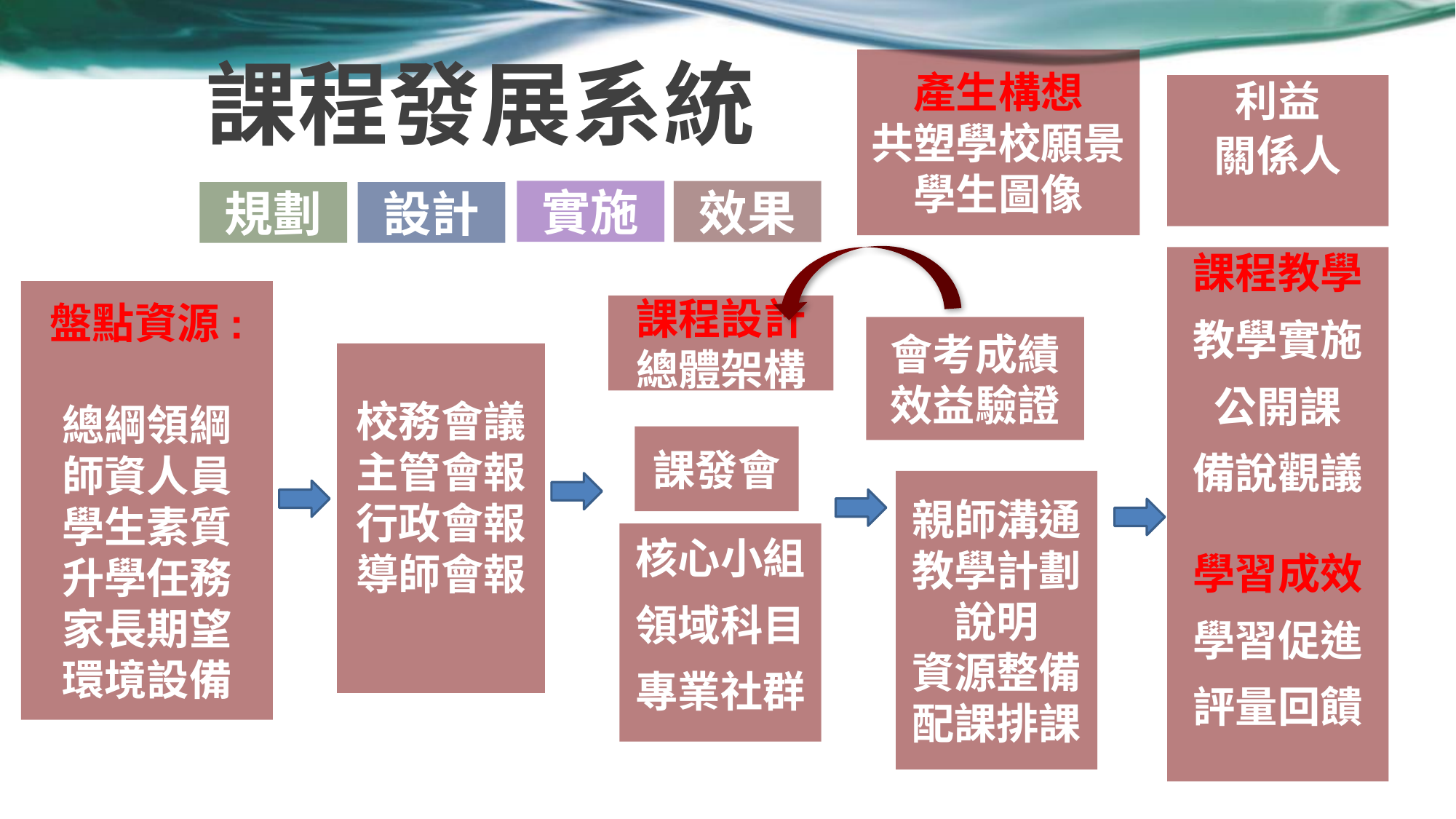

課程發展系統
產生構想
共塑學校願景
學生圖像

利益

關係人

實施
效果
規劃
設計

課程教學

教學實施

公開課

備說觀議

學習成效

學習促進

評量回饋

盤點資源:

總綱領綱
師資人員
學生素質
升學任務
家長期望
環境設備
課程設計總體架構
會考成績
效益驗證

校務會議
主管會報行政會報
導師會報

課發會
親師溝通
教學計劃說明
資源整備
配課排課

核心小組

領域科目

專業社群